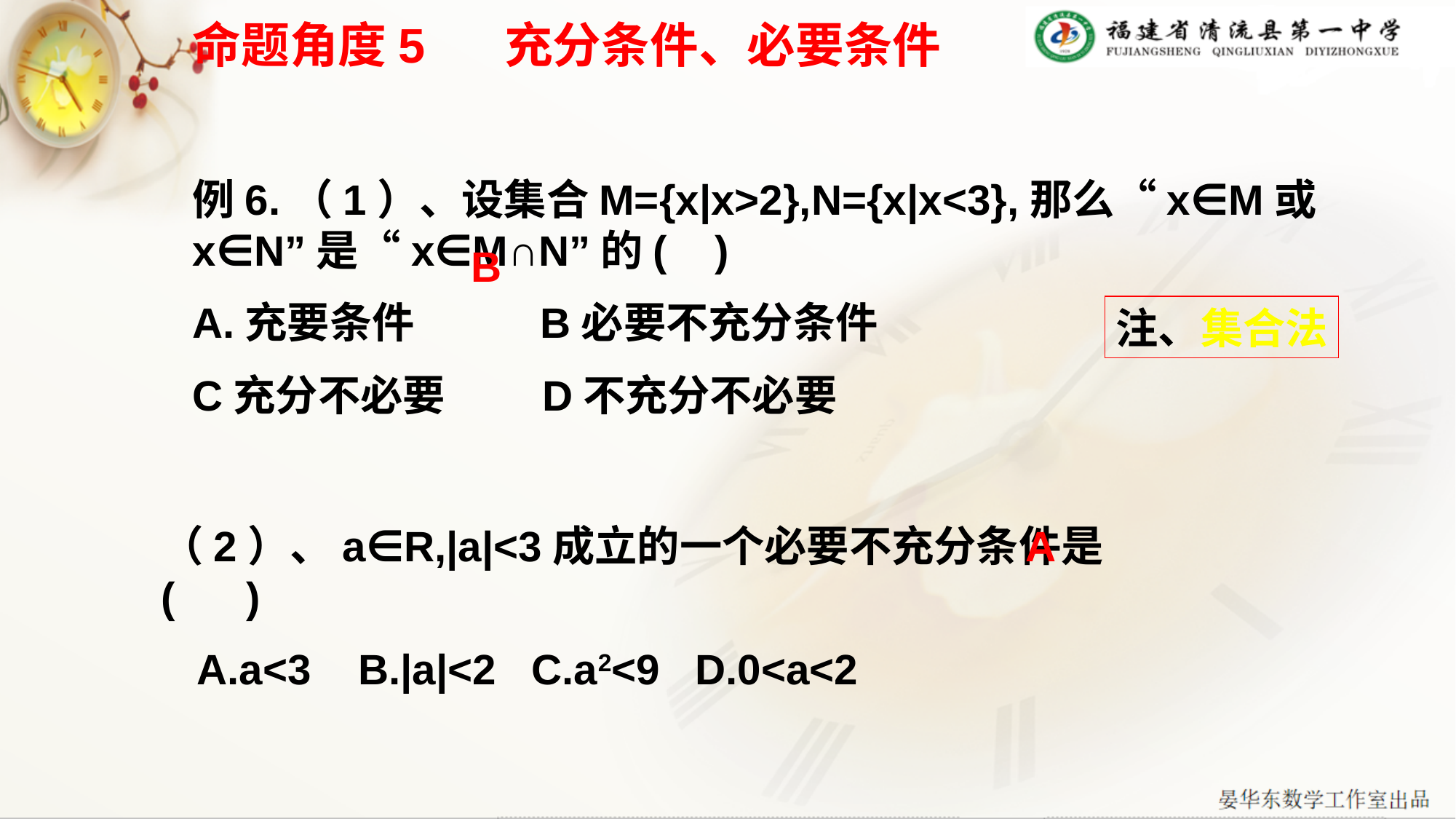

命题角度5     充分条件、必要条件
例6.（1）、设集合M={x|x>2},N={x|x<3},那么“x∈M或x∈N”是“x∈M∩N”的(    )
A.充要条件            B必要不充分条件
C充分不必要         D不充分不必要
B
注、集合法
（2）、a∈R,|a|<3成立的一个必要不充分条件是(      )
   A.a<3    B.|a|<2   C.a2<9   D.0<a<2
A